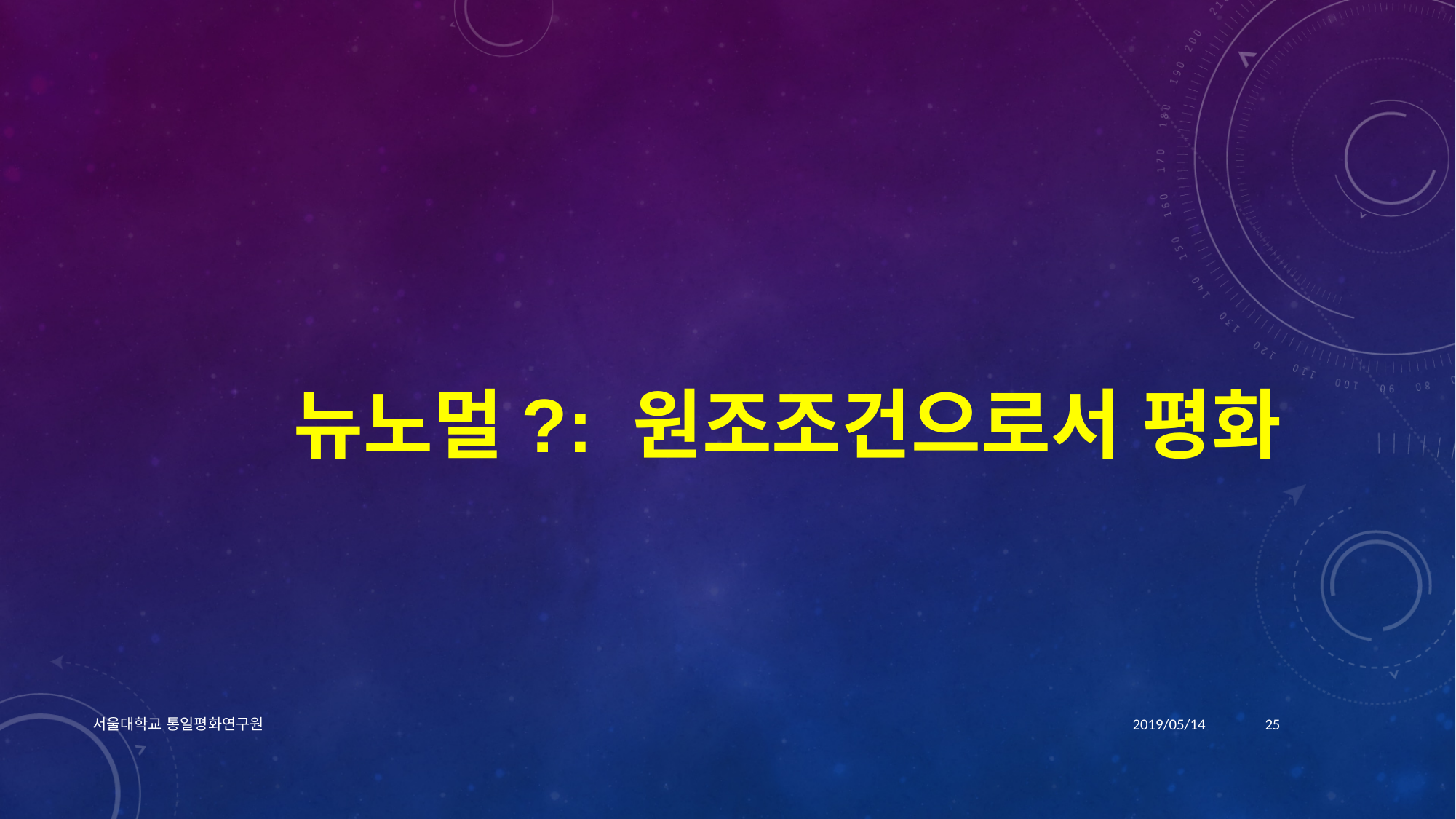

# 뉴노멀?: 원조조건으로서 평화
서울대학교 통일평화연구원
2019/05/14
25